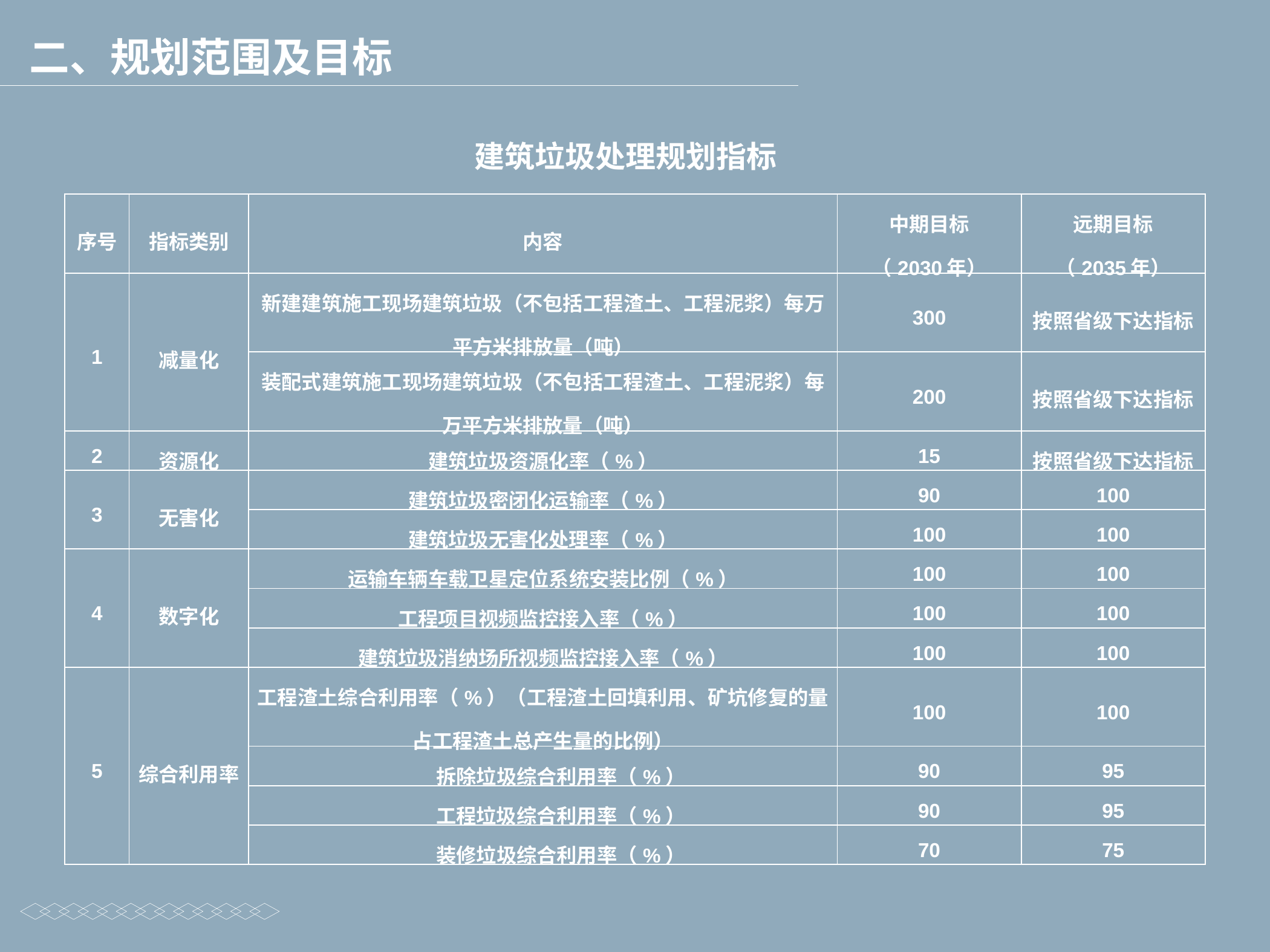

二、规划范围及目标
建筑垃圾处理规划指标
| 序号 | 指标类别 | 内容 | 中期目标 （2030年） | 远期目标 （2035年） |
| --- | --- | --- | --- | --- |
| 1 | 减量化 | 新建建筑施工现场建筑垃圾（不包括工程渣土、工程泥浆）每万平方米排放量（吨） | 300 | 按照省级下达指标 |
|  |  | 装配式建筑施工现场建筑垃圾（不包括工程渣土、工程泥浆）每万平方米排放量（吨） | 200 | 按照省级下达指标 |
| 2 | 资源化 | 建筑垃圾资源化率（%） | 15 | 按照省级下达指标 |
| 3 | 无害化 | 建筑垃圾密闭化运输率（%） | 90 | 100 |
|  |  | 建筑垃圾无害化处理率（%） | 100 | 100 |
| 4 | 数字化 | 运输车辆车载卫星定位系统安装比例（%） | 100 | 100 |
|  |  | 工程项目视频监控接入率（%） | 100 | 100 |
|  |  | 建筑垃圾消纳场所视频监控接入率（%） | 100 | 100 |
| 5 | 综合利用率 | 工程渣土综合利用率（%）（工程渣土回填利用、矿坑修复的量占工程渣土总产生量的比例） | 100 | 100 |
|  |  | 拆除垃圾综合利用率（%） | 90 | 95 |
|  |  | 工程垃圾综合利用率（%） | 90 | 95 |
|  |  | 装修垃圾综合利用率（%） | 70 | 75 |